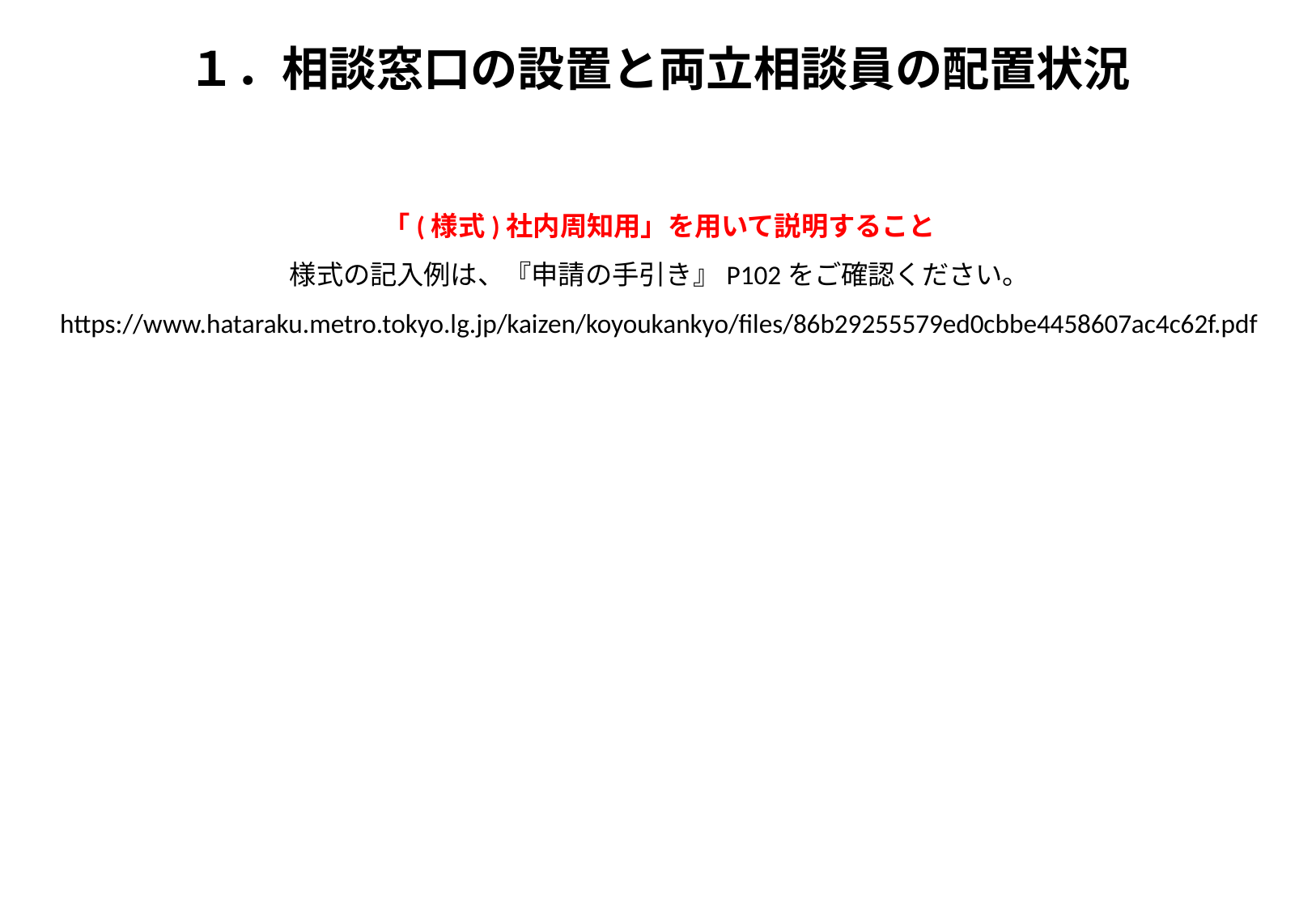

１．相談窓口の設置と両立相談員の配置状況
「(様式)社内周知用」を用いて説明すること
様式の記入例は、『申請の手引き』P102をご確認ください。
https://www.hataraku.metro.tokyo.lg.jp/kaizen/koyoukankyo/files/86b29255579ed0cbbe4458607ac4c62f.pdf